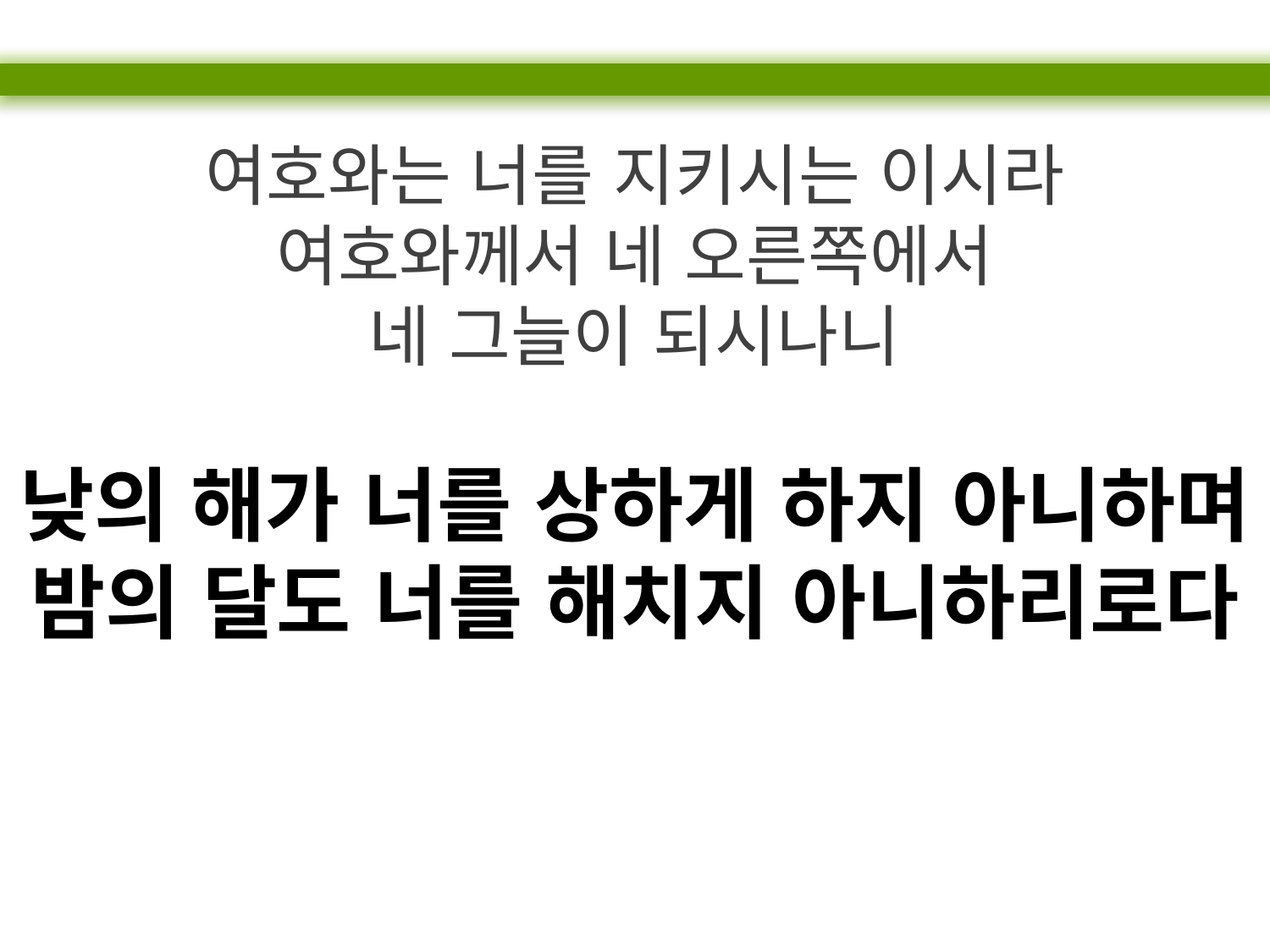

여호와는 너를 지키시는 이시라
여호와께서 네 오른쪽에서
네 그늘이 되시나니
낮의 해가 너를 상하게 하지 아니하며
밤의 달도 너를 해치지 아니하리로다